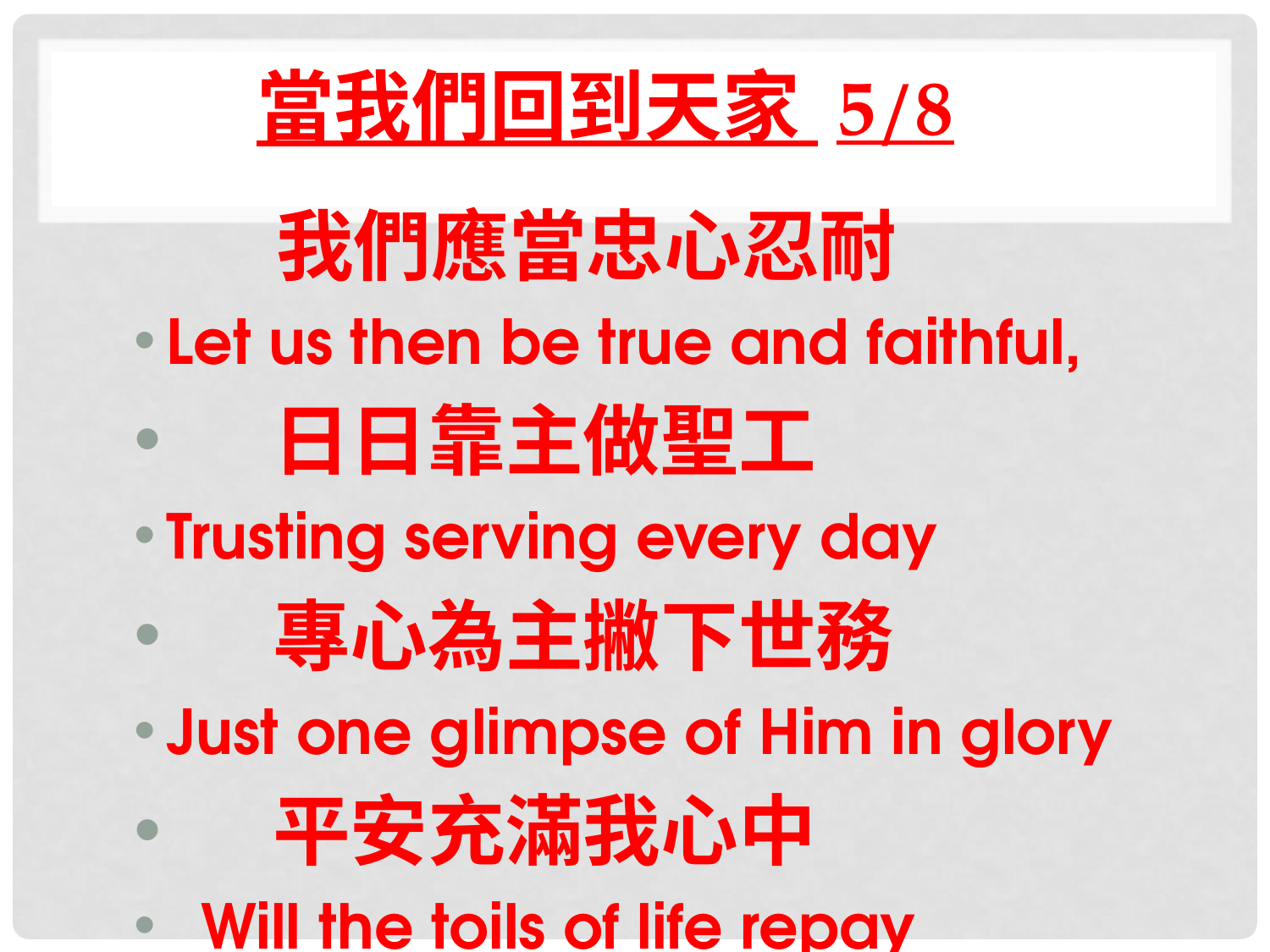

# 當我們回到天家 5/8
       我們應當忠心忍耐
Let us then be true and faithful,
     日日靠主做聖工
Trusting serving every day
     專心為主撇下世務
Just one glimpse of Him in glory
     平安充滿我心中
  Will the toils of life repay